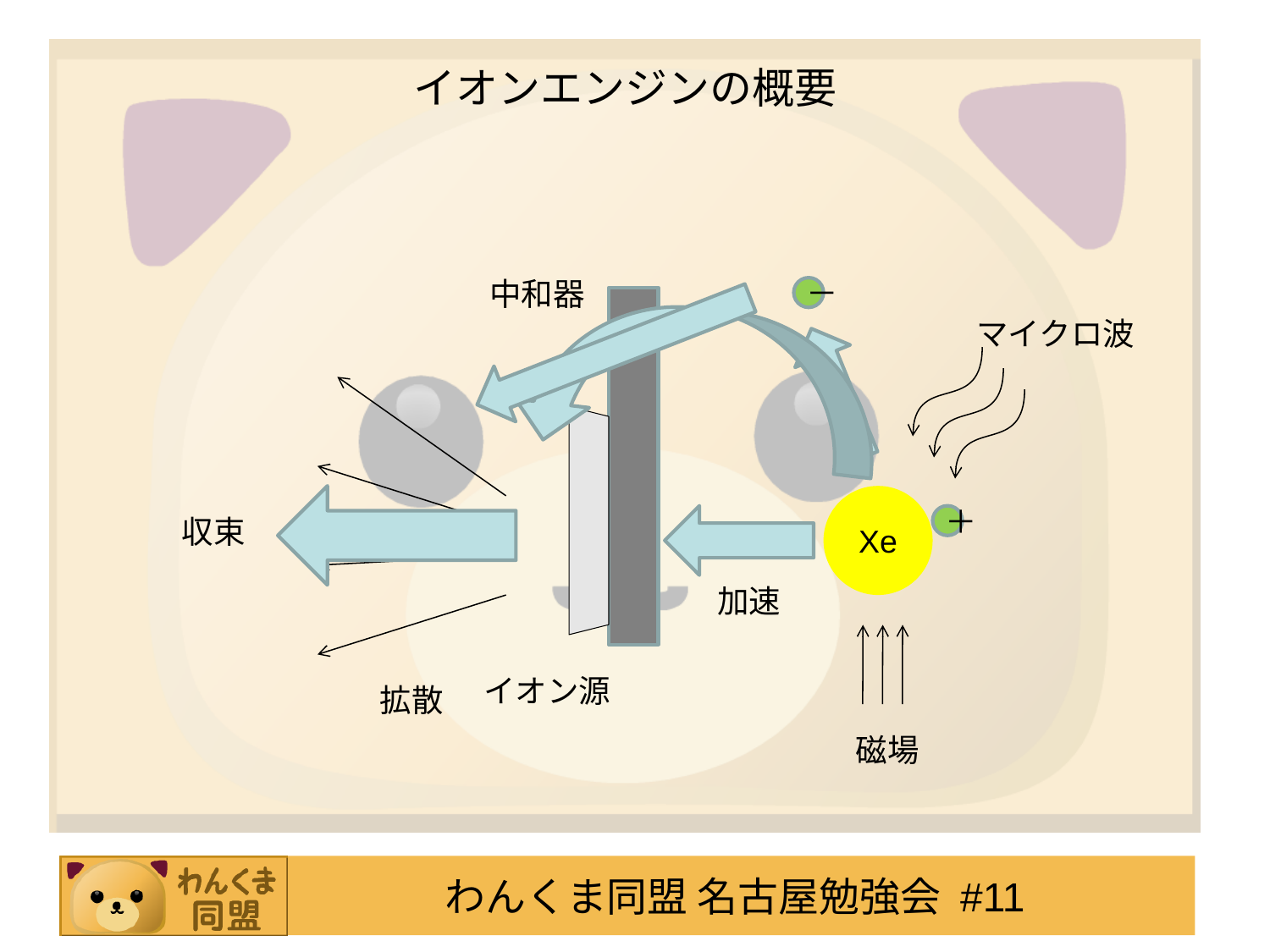

# イオンエンジンの概要

中和器
－

マイクロ波

Xe
収束

加速
＋
イオン源
拡散
磁場